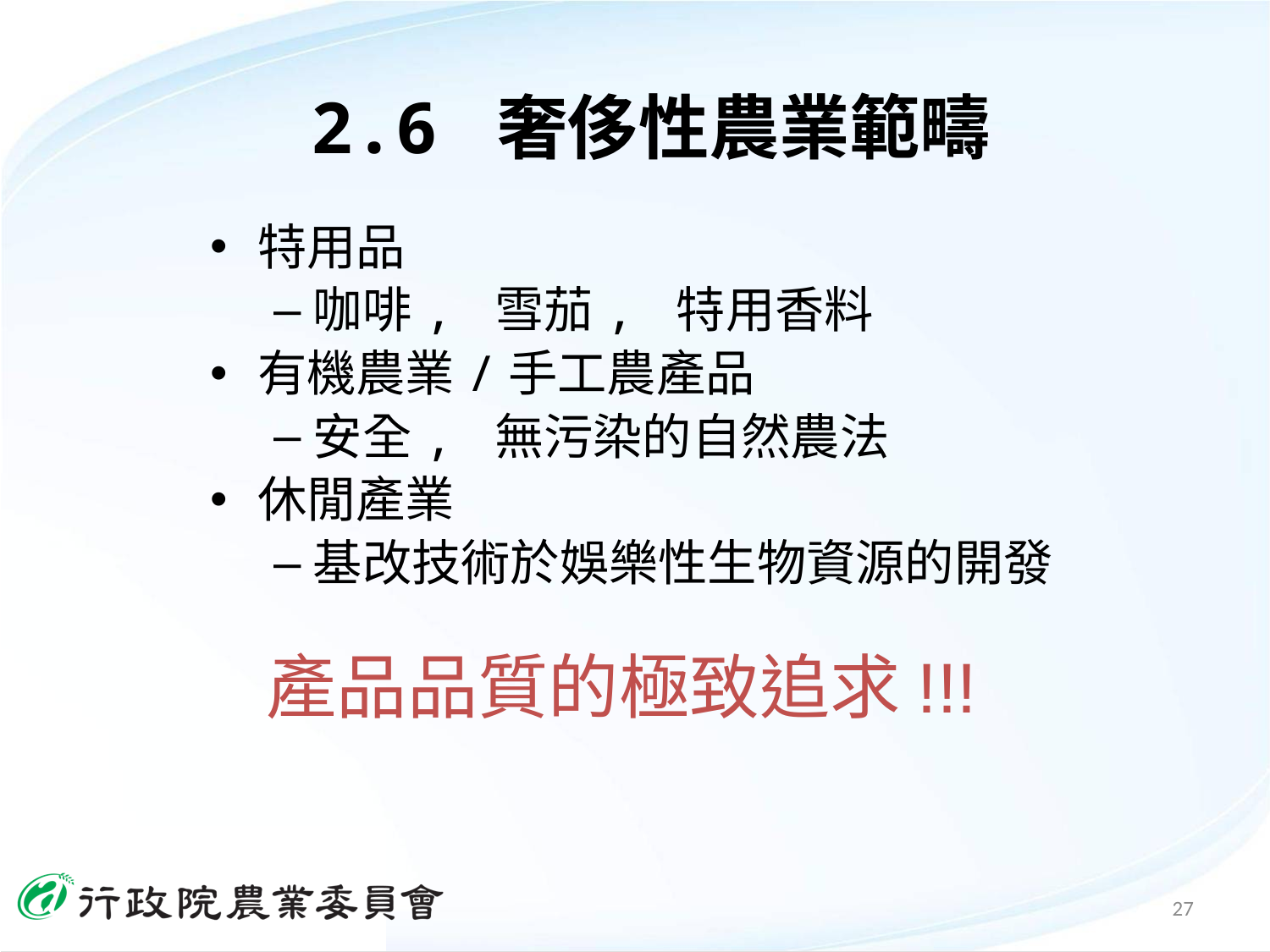

# 2.6 奢侈性農業範疇
特用品
咖啡, 雪茄, 特用香料
有機農業/手工農產品
安全, 無污染的自然農法
休閒產業
基改技術於娛樂性生物資源的開發

產品品質的極致追求!!!
27